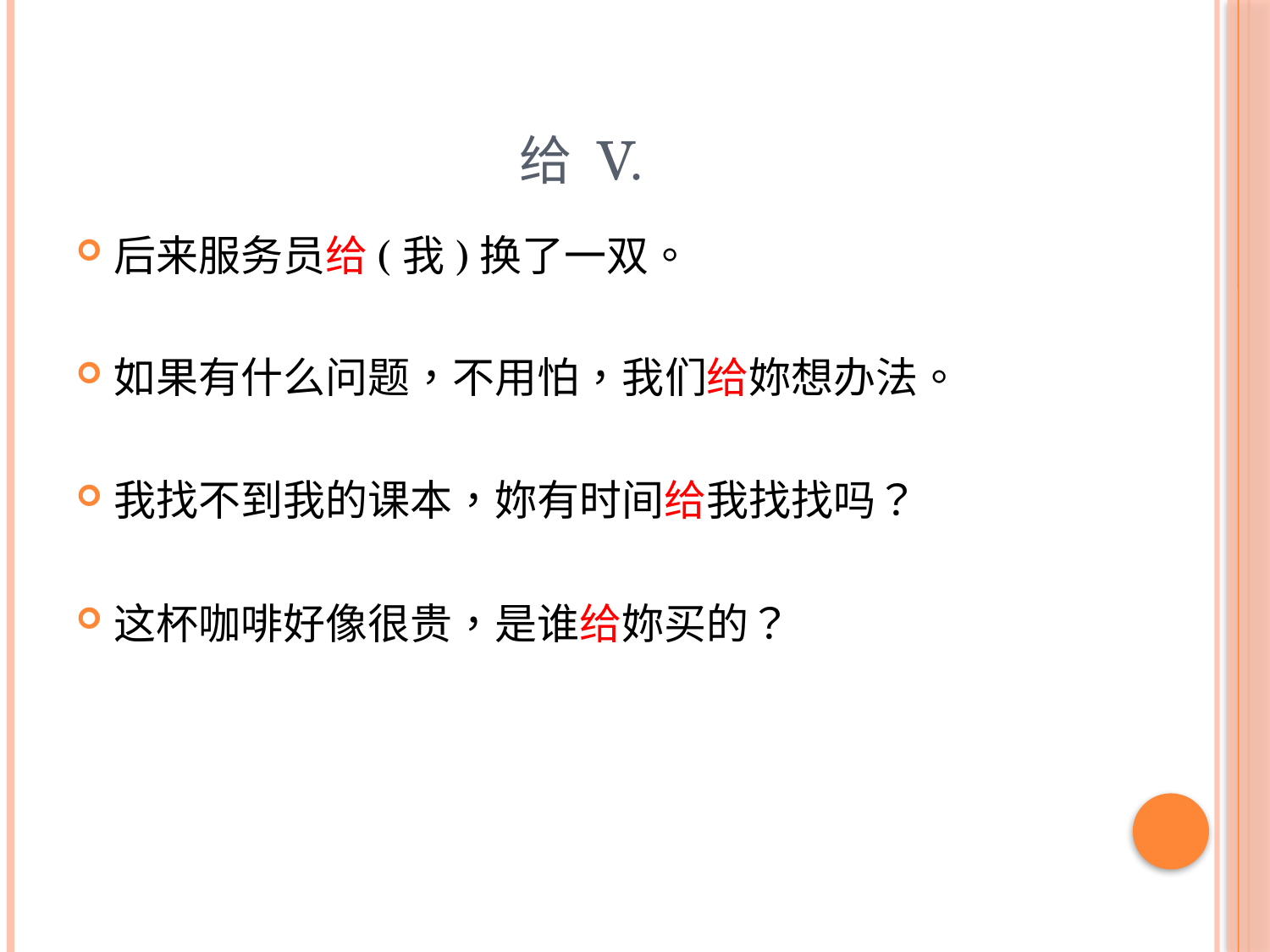

# 给 v.
后来服务员给(我)换了一双。

如果有什么问题，不用怕，我们给妳想办法。

我找不到我的课本，妳有时间给我找找吗？

这杯咖啡好像很贵，是谁给妳买的？